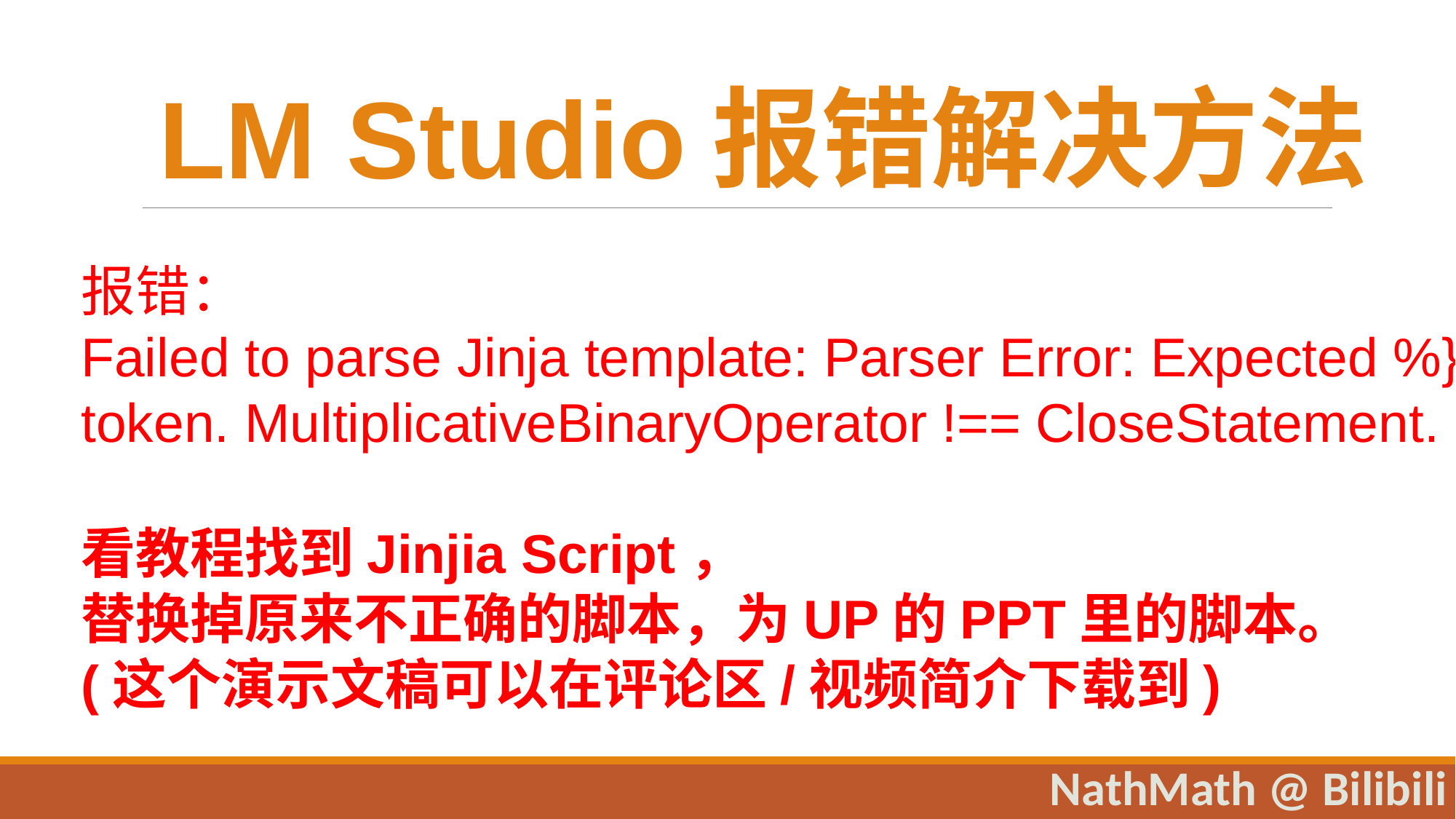

LM Studio报错解决方法
报错：
Failed to parse Jinja template: Parser Error: Expected %}
token. MultiplicativeBinaryOperator !== CloseStatement.

看教程找到Jinjia Script，
替换掉原来不正确的脚本，为UP的PPT里的脚本。
(这个演示文稿可以在评论区/视频简介下载到)
NathMath @ Bilibili